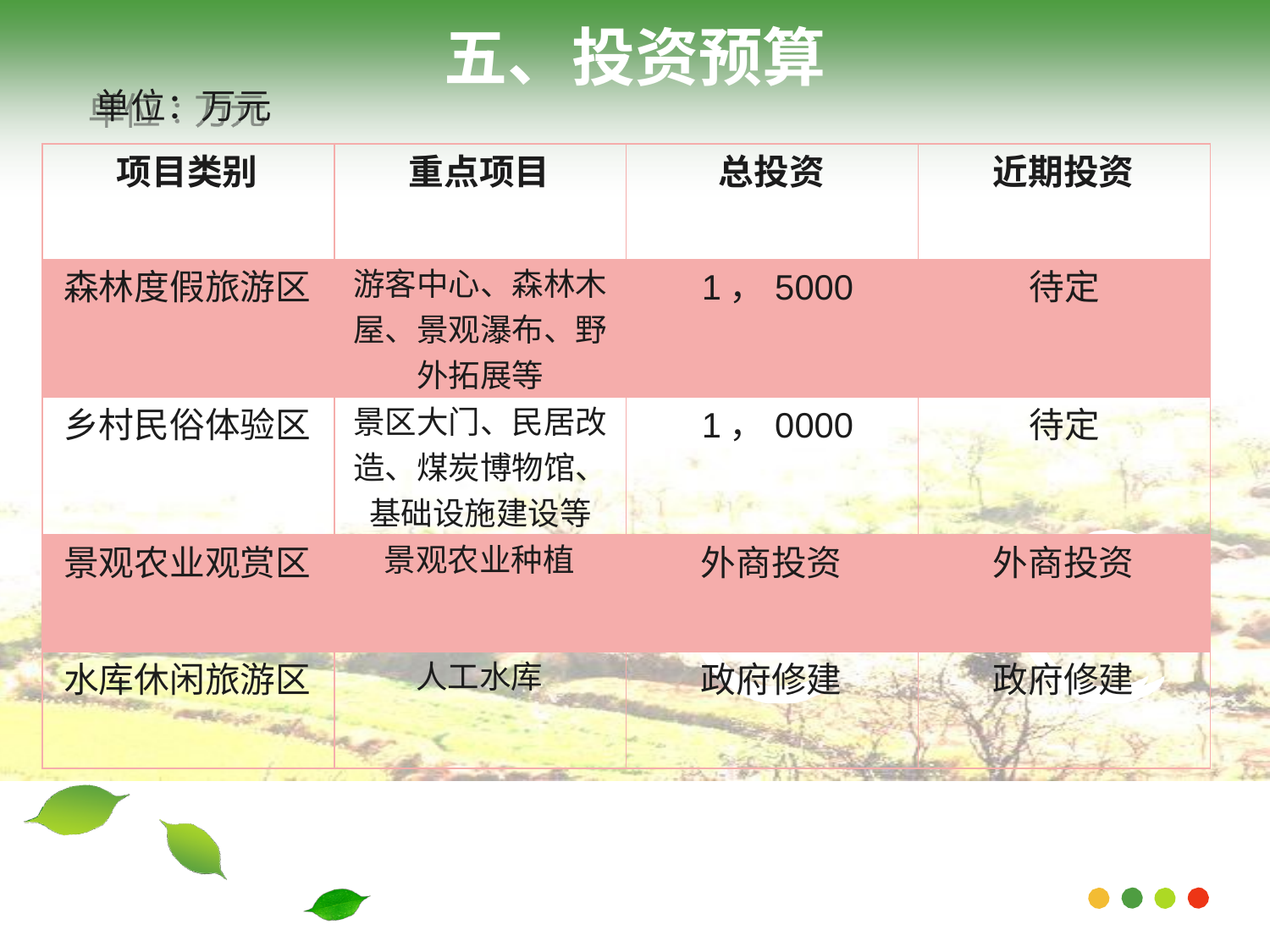

# 五、投资预算

单位：万元
| 项目类别 | 重点项目 | 总投资 | 近期投资 |
| --- | --- | --- | --- |
| 森林度假旅游区 | 游客中心、森林木 屋、景观瀑布、野 外拓展等 | 1，5000 | 待定 |
| 乡村民俗体验区 | 景区大门、民居改 造、煤炭博物馆、 基础设施建设等 | 1，0000 | 待定 |
| 景观农业观赏区 | 景观农业种植 | 外商投资 | 外商投资 |
| 水库休闲旅游区 | 人工水库 | 政府修建 | 政府修建 |

Re
ality